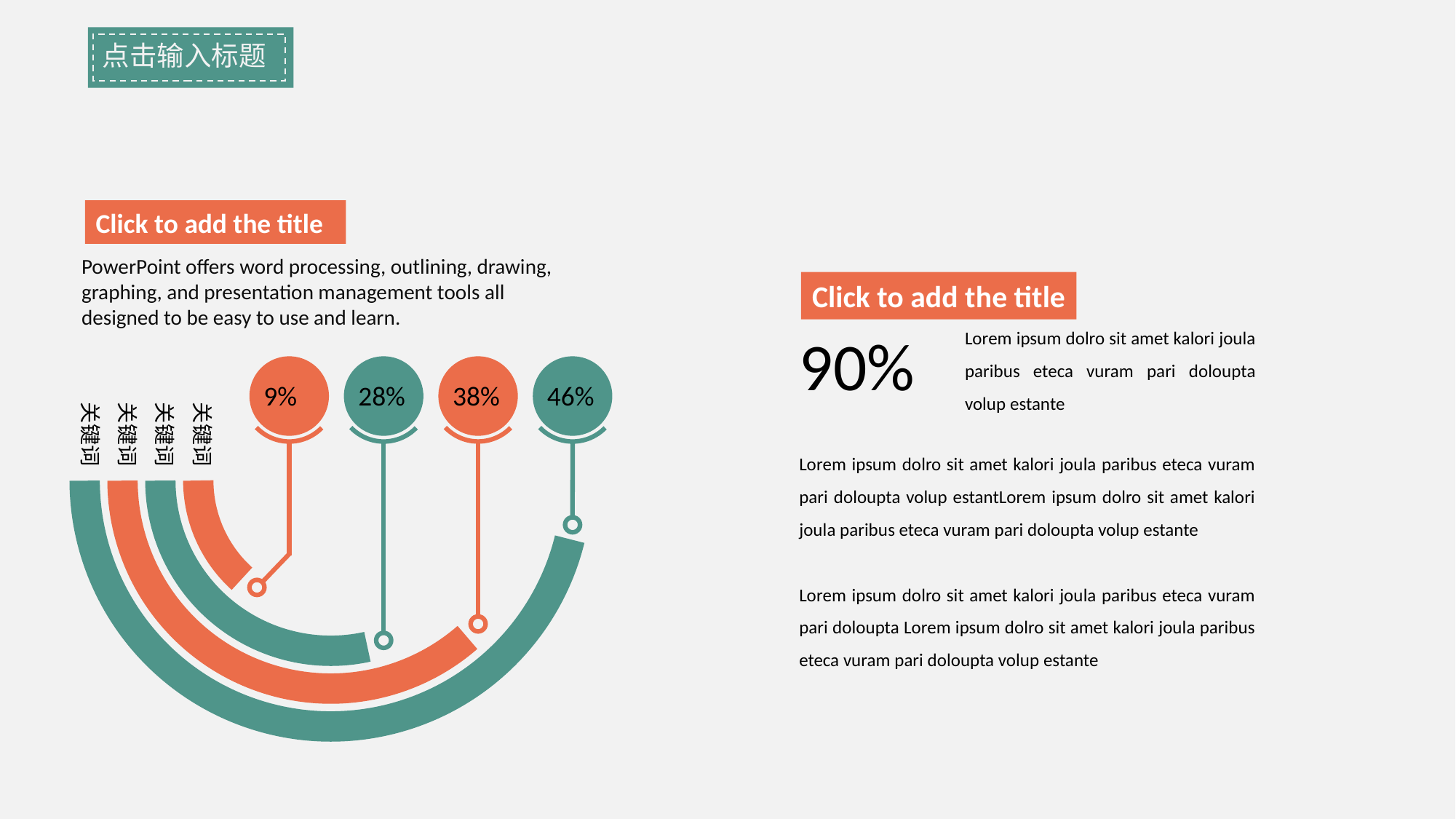

点击输入标题
Click to add the title

38%

9%

28%

46%
关键词
关键词
关键词
关键词
PowerPoint offers word processing, outlining, drawing, graphing, and presentation management tools all designed to be easy to use and learn.
Click to add the title
Lorem ipsum dolro sit amet kalori joula paribus eteca vuram pari doloupta volup estante
Lorem ipsum dolro sit amet kalori joula paribus eteca vuram pari doloupta volup estantLorem ipsum dolro sit amet kalori joula paribus eteca vuram pari doloupta volup estante

Lorem ipsum dolro sit amet kalori joula paribus eteca vuram pari doloupta Lorem ipsum dolro sit amet kalori joula paribus eteca vuram pari doloupta volup estante

90%